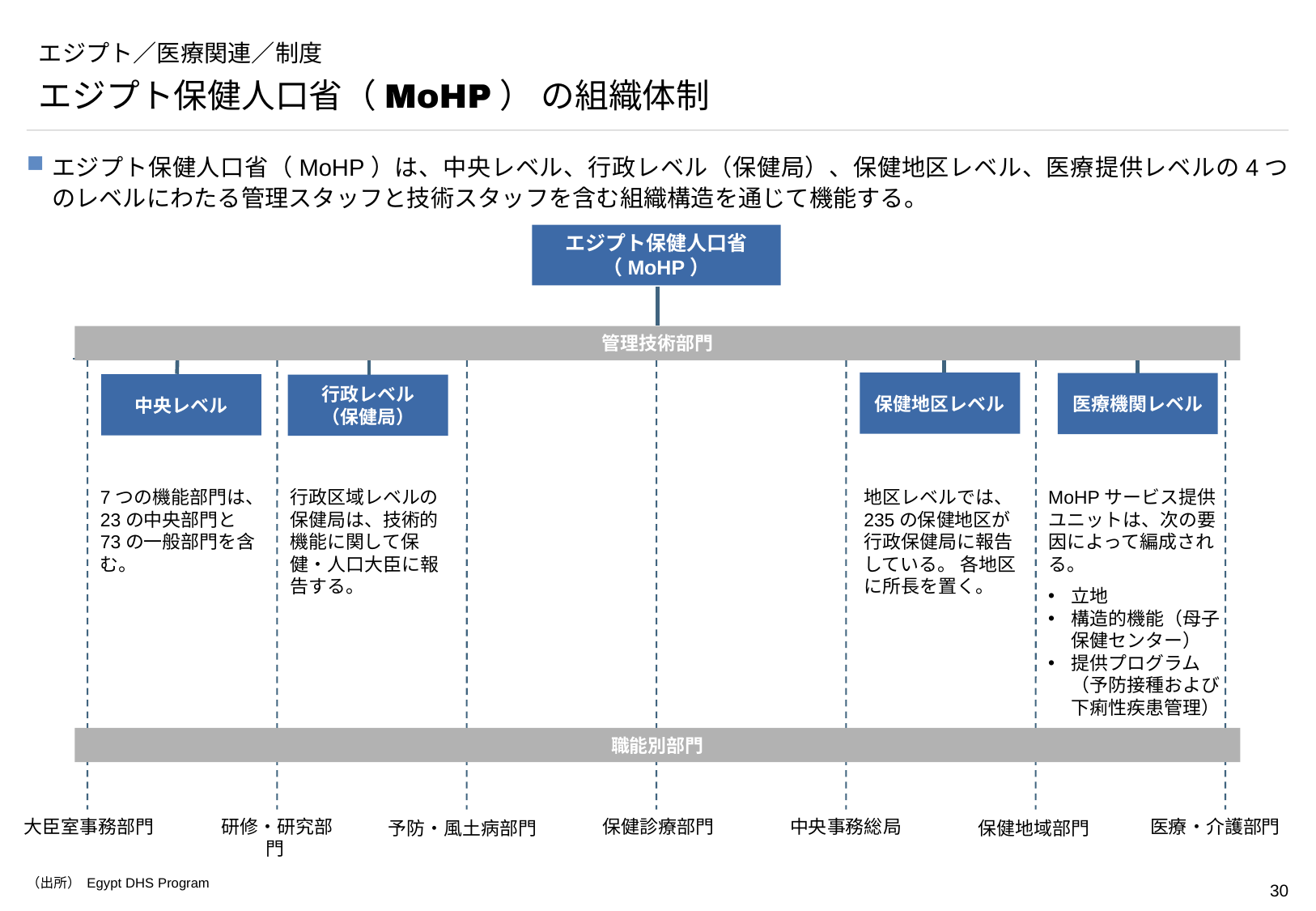

# エジプト／医療関連／制度
エジプト保健人口省（MoHP） の組織体制
エジプト保健人口省（MoHP）は、中央レベル、行政レベル（保健局）、保健地区レベル、医療提供レベルの4つのレベルにわたる管理スタッフと技術スタッフを含む組織構造を通じて機能する。
エジプト保健人口省（MoHP）
管理技術部門
保健地区レベル
医療機関レベル
中央レベル
行政レベル
（保健局）
7つの機能部門は、23の中央部門と73の一般部門を含む。
行政区域レベルの保健局は、技術的機能に関して保健・人口大臣に報告する。
地区レベルでは、235の保健地区が行政保健局に報告している。 各地区に所長を置く。
MoHPサービス提供ユニットは、次の要因によって編成される。
立地
構造的機能（母子保健センター）
提供プログラム（予防接種および下痢性疾患管理）
職能別部門
大臣室事務部門
研修・研究部門
保健診療部門
中央事務総局
医療・介護部門
保健地域部門
予防・風土病部門
（出所） Egypt DHS Program